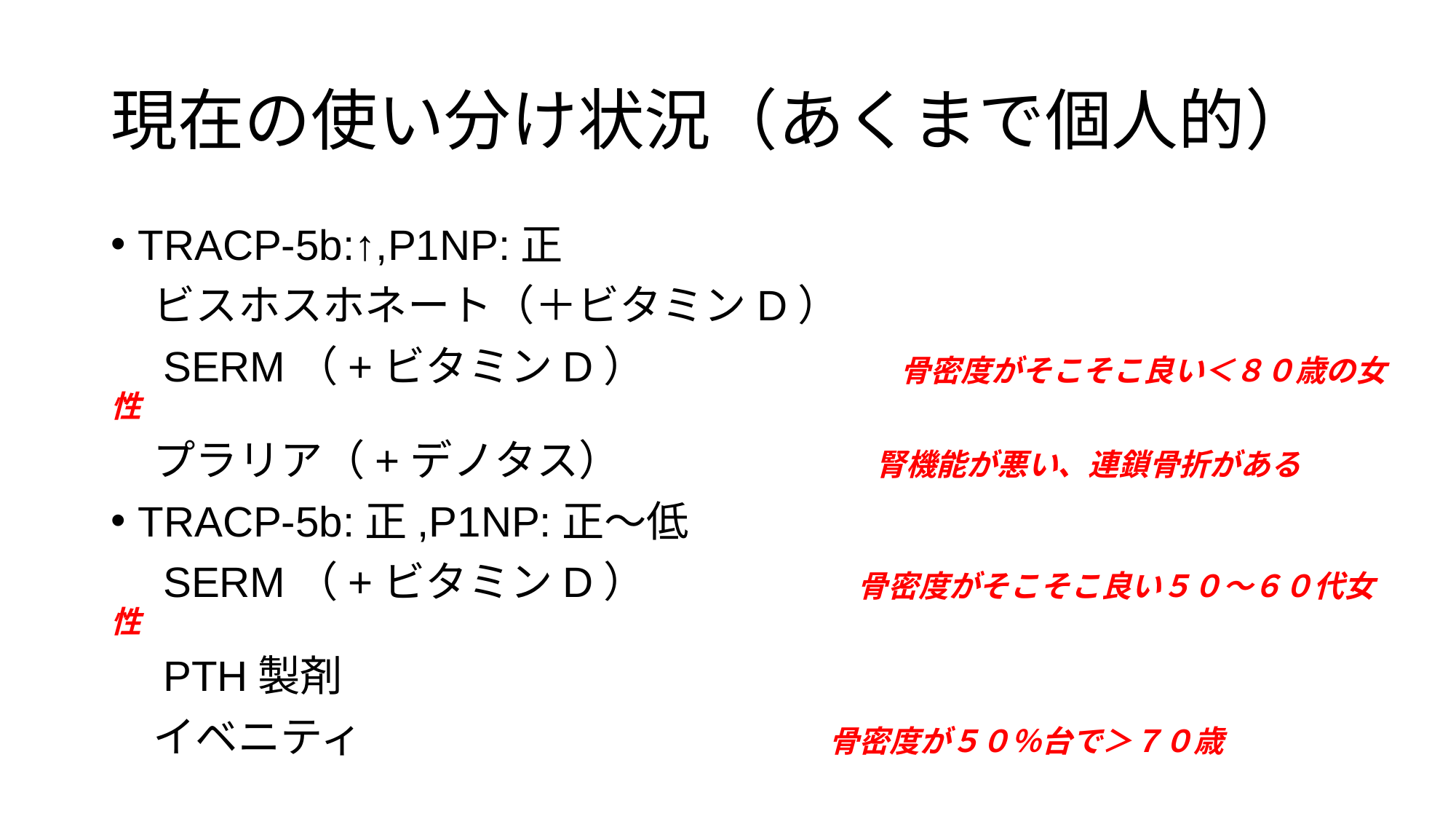

# 現在の使い分け状況（あくまで個人的）
TRACP-5b:↑,P1NP:正
　ビスホスホネート（＋ビタミンD）
　SERM（+ビタミンD）　　　　　　骨密度がそこそこ良い＜８０歳の女性
　プラリア（+デノタス）　　　　　　腎機能が悪い、連鎖骨折がある
TRACP-5b:正,P1NP:正～低
　SERM（+ビタミンD）　　　　　骨密度がそこそこ良い５０～６０代女性
　PTH製剤
　イベニティ　　　　　　　　　　　骨密度が５０％台で＞７０歳